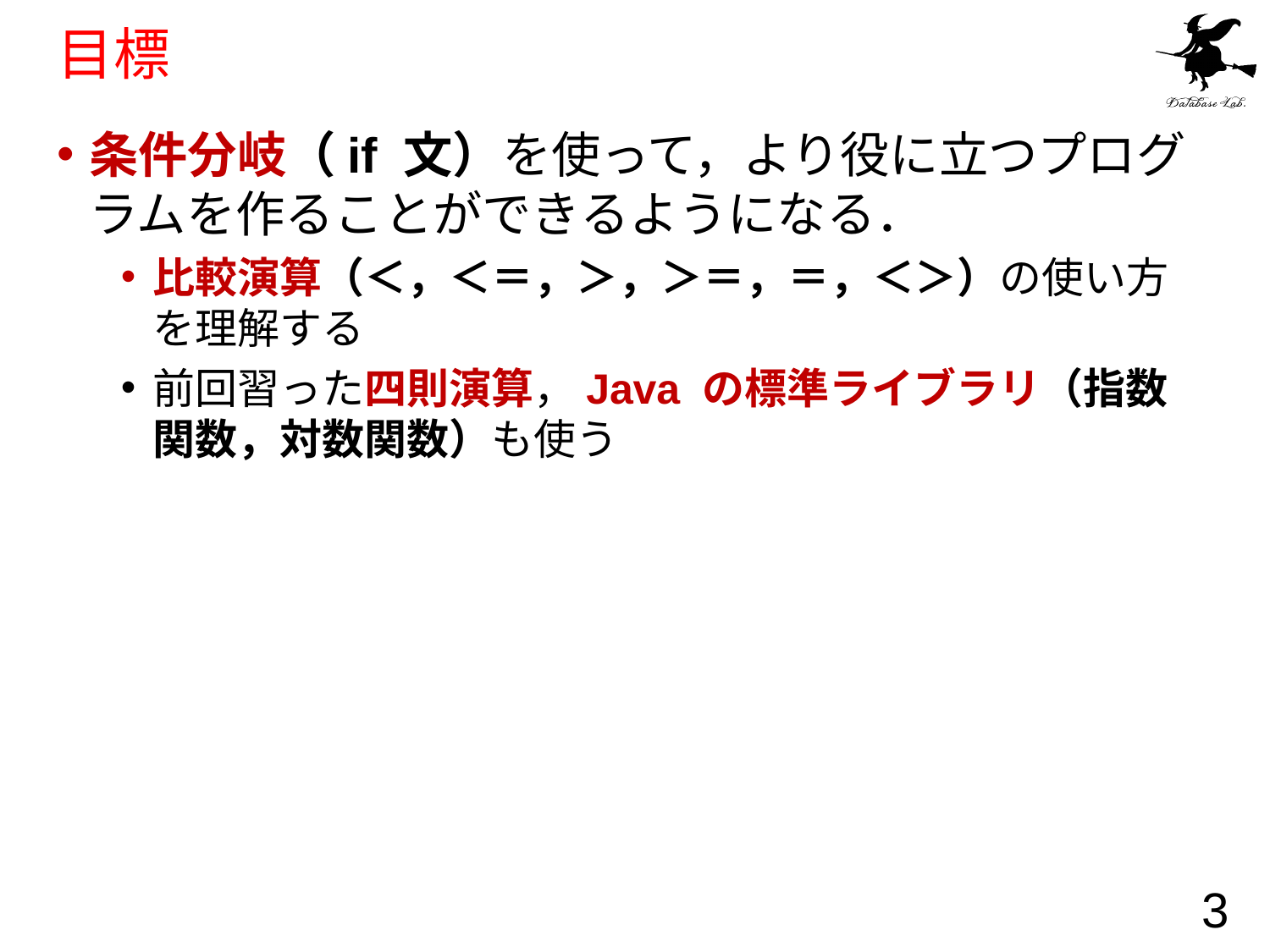

# 目標
条件分岐（if 文）を使って，より役に立つプログラムを作ることができるようになる．
比較演算（＜，＜＝，＞，＞＝，＝，＜＞）の使い方を理解する
前回習った四則演算，Java の標準ライブラリ（指数関数，対数関数）も使う

3